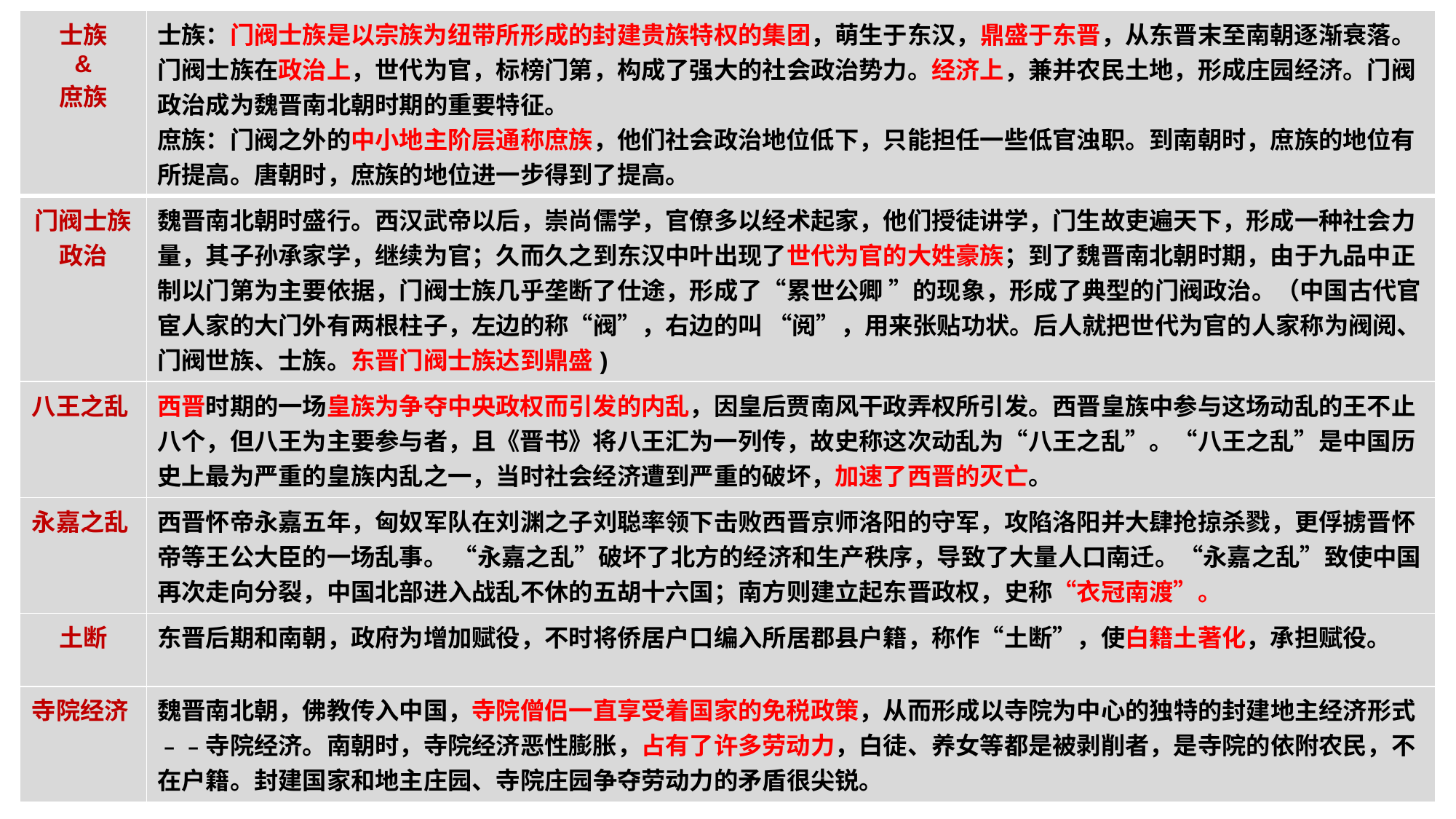

| 士族 & 庶族 | 士族：门阀士族是以宗族为纽带所形成的封建贵族特权的集团，萌生于东汉，鼎盛于东晋，从东晋末至南朝逐渐衰落。门阀士族在政治上，世代为官，标榜门第，构成了强大的社会政治势力。经济上，兼并农民土地，形成庄园经济。门阀政治成为魏晋南北朝时期的重要特征。 庶族：门阀之外的中小地主阶层通称庶族，他们社会政治地位低下，只能担任一些低官浊职。到南朝时，庶族的地位有所提高。唐朝时，庶族的地位进一步得到了提高。 |
| --- | --- |
| 门阀士族政治 | 魏晋南北朝时盛行。西汉武帝以后，崇尚儒学，官僚多以经术起家，他们授徒讲学，门生故吏遍天下，形成一种社会力量，其子孙承家学，继续为官；久而久之到东汉中叶出现了世代为官的大姓豪族；到了魏晋南北朝时期，由于九品中正制以门第为主要依据，门阀士族几乎垄断了仕途，形成了“累世公卿 ”的现象，形成了典型的门阀政治。（中国古代官宦人家的大门外有两根柱子，左边的称“阀”，右边的叫 “阅”，用来张贴功状。后人就把世代为官的人家称为阀阅、门阀世族、士族。东晋门阀士族达到鼎盛) |
| 八王之乱 | 西晋时期的一场皇族为争夺中央政权而引发的内乱，因皇后贾南风干政弄权所引发。西晋皇族中参与这场动乱的王不止八个，但八王为主要参与者，且《晋书》将八王汇为一列传，故史称这次动乱为“八王之乱”。“八王之乱”是中国历史上最为严重的皇族内乱之一，当时社会经济遭到严重的破坏，加速了西晋的灭亡。 |
| 永嘉之乱 | 西晋怀帝永嘉五年，匈奴军队在刘渊之子刘聪率领下击败西晋京师洛阳的守军，攻陷洛阳并大肆抢掠杀戮，更俘掳晋怀帝等王公大臣的一场乱事。 “永嘉之乱”破坏了北方的经济和生产秩序，导致了大量人口南迁。“永嘉之乱”致使中国再次走向分裂，中国北部进入战乱不休的五胡十六国；南方则建立起东晋政权，史称“衣冠南渡”。 |
| 土断 | 东晋后期和南朝，政府为增加赋役，不时将侨居户口编入所居郡县户籍，称作“土断”，使白籍土著化，承担赋役。 |
| 寺院经济 | 魏晋南北朝，佛教传入中国，寺院僧侣一直享受着国家的免税政策，从而形成以寺院为中心的独特的封建地主经济形式﹣﹣寺院经济。南朝时，寺院经济恶性膨胀，占有了许多劳动力，白徒、养女等都是被剥削者，是寺院的依附农民，不在户籍。封建国家和地主庄园、寺院庄园争夺劳动力的矛盾很尖锐。 |